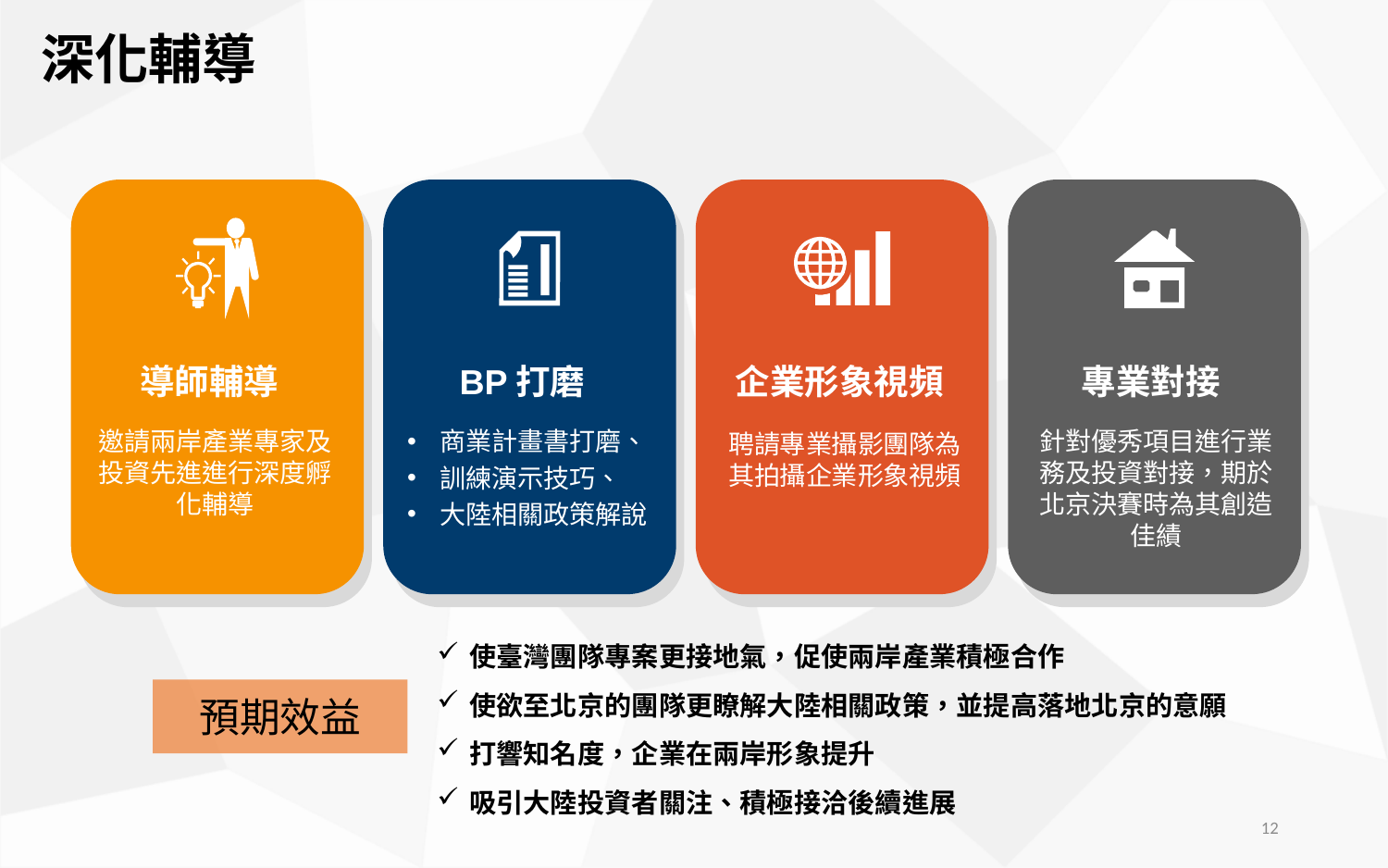

深化輔導

導師輔導
BP打磨
企業形象視頻
專業對接
邀請兩岸產業專家及投資先進進行深度孵化輔導
商業計畫書打磨、
訓練演示技巧、
大陸相關政策解說
針對優秀項目進行業務及投資對接，期於北京決賽時為其創造佳績
聘請專業攝影團隊為其拍攝企業形象視頻
使臺灣團隊專案更接地氣，促使兩岸產業積極合作
使欲至北京的團隊更瞭解大陸相關政策，並提高落地北京的意願
打響知名度，企業在兩岸形象提升
吸引大陸投資者關注、積極接洽後續進展
預期效益
12